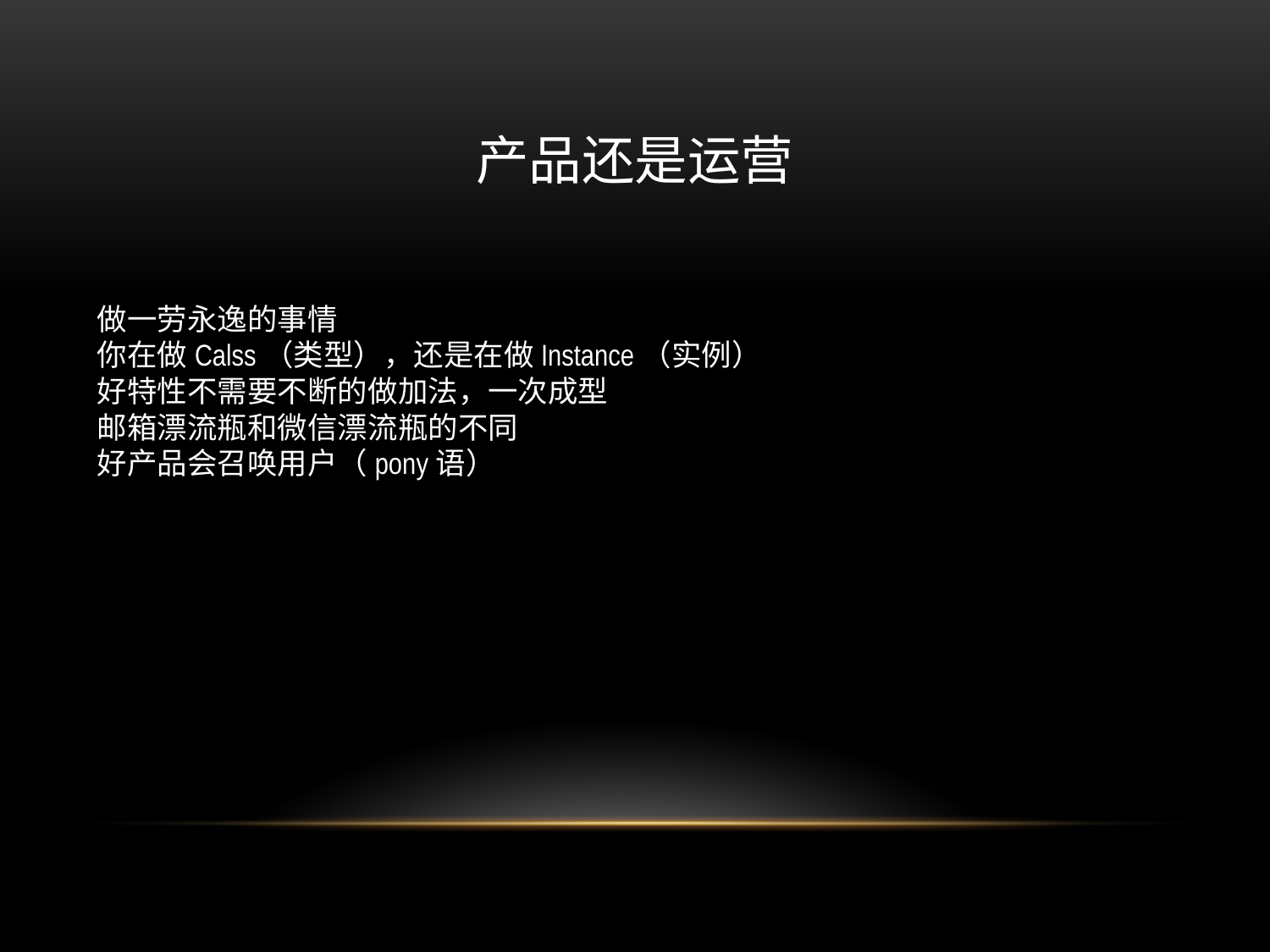

# 产品还是运营

做一劳永逸的事情
你在做Calss（类型），还是在做Instance（实例）
好特性不需要不断的做加法，一次成型
邮箱漂流瓶和微信漂流瓶的不同
好产品会召唤用户（pony语）